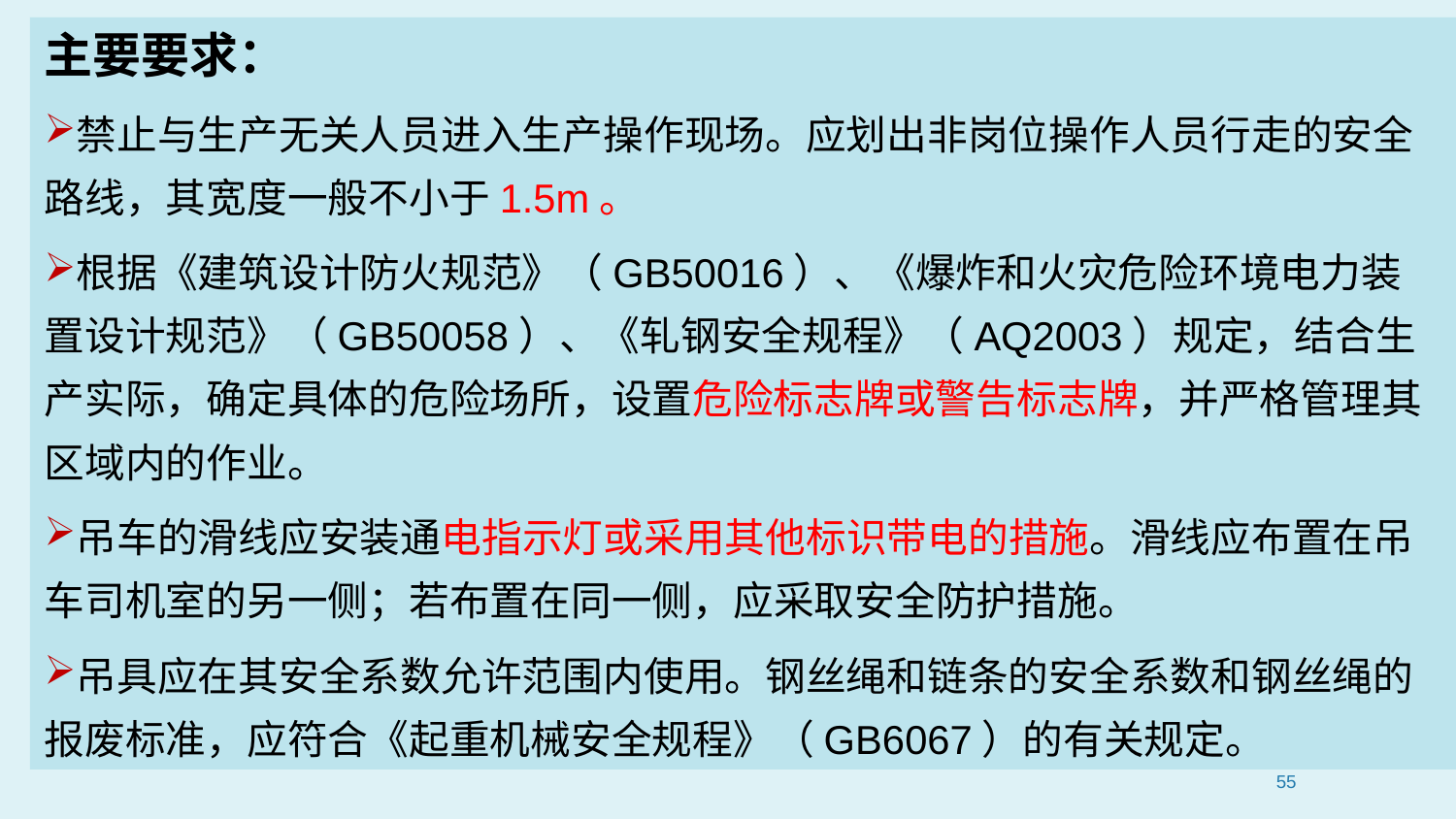

主要要求：
禁止与生产无关人员进入生产操作现场。应划出非岗位操作人员行走的安全路线，其宽度一般不小于1.5m。
根据《建筑设计防火规范》（GB50016）、《爆炸和火灾危险环境电力装置设计规范》（GB50058）、《轧钢安全规程》（AQ2003）规定，结合生产实际，确定具体的危险场所，设置危险标志牌或警告标志牌，并严格管理其区域内的作业。
吊车的滑线应安装通电指示灯或采用其他标识带电的措施。滑线应布置在吊车司机室的另一侧；若布置在同一侧，应采取安全防护措施。
吊具应在其安全系数允许范围内使用。钢丝绳和链条的安全系数和钢丝绳的报废标准，应符合《起重机械安全规程》（GB6067）的有关规定。
                                     55